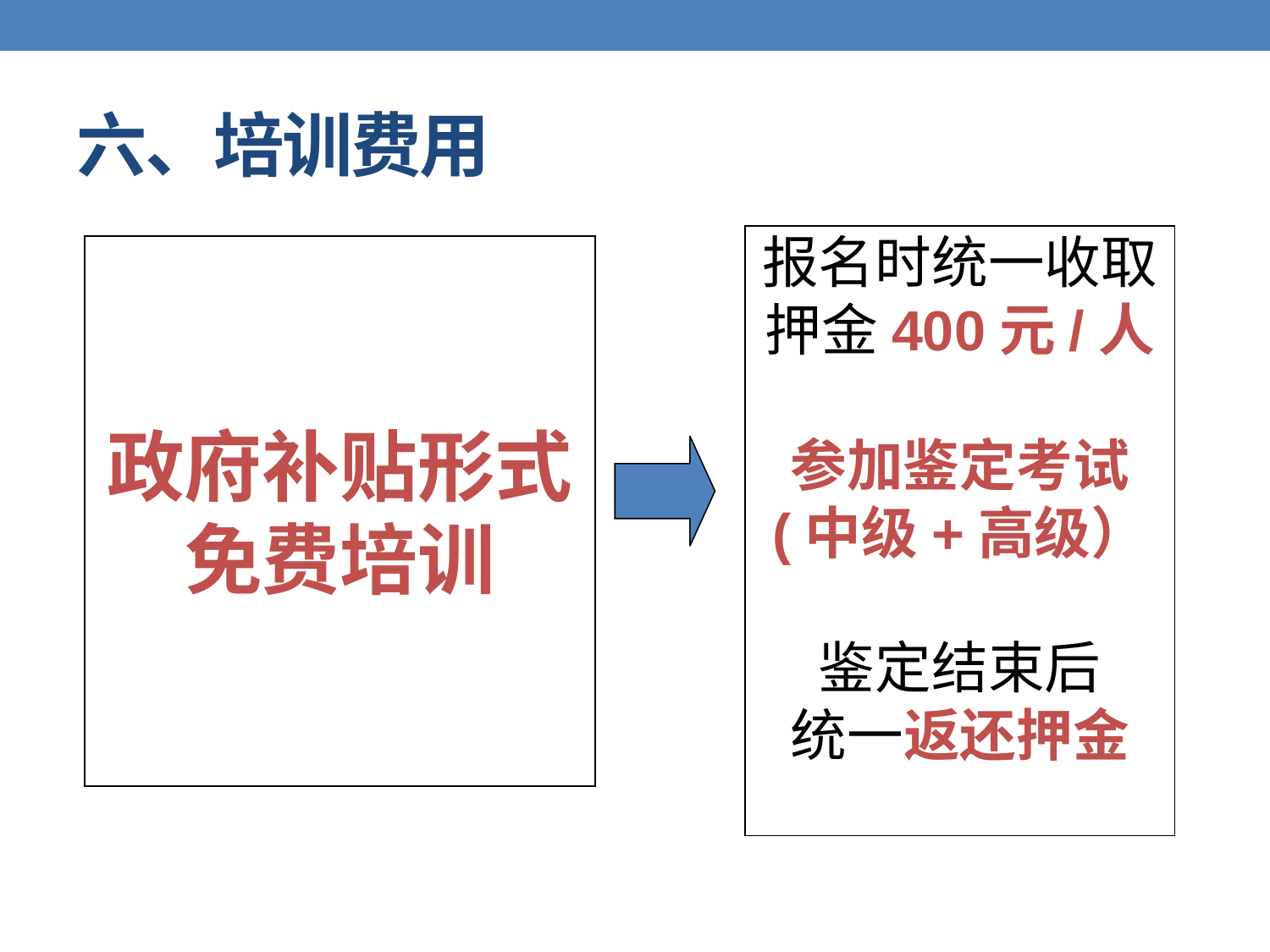

# 六、培训费用
报名时统一收取
押金400元/人

参加鉴定考试
(中级+高级）

鉴定结束后
统一返还押金

办公应用软件操作员（中级）
1050元
政府补贴形式
免费培训
电子商务师（高级）
3560元

网页设计制作员（高级）
3480元